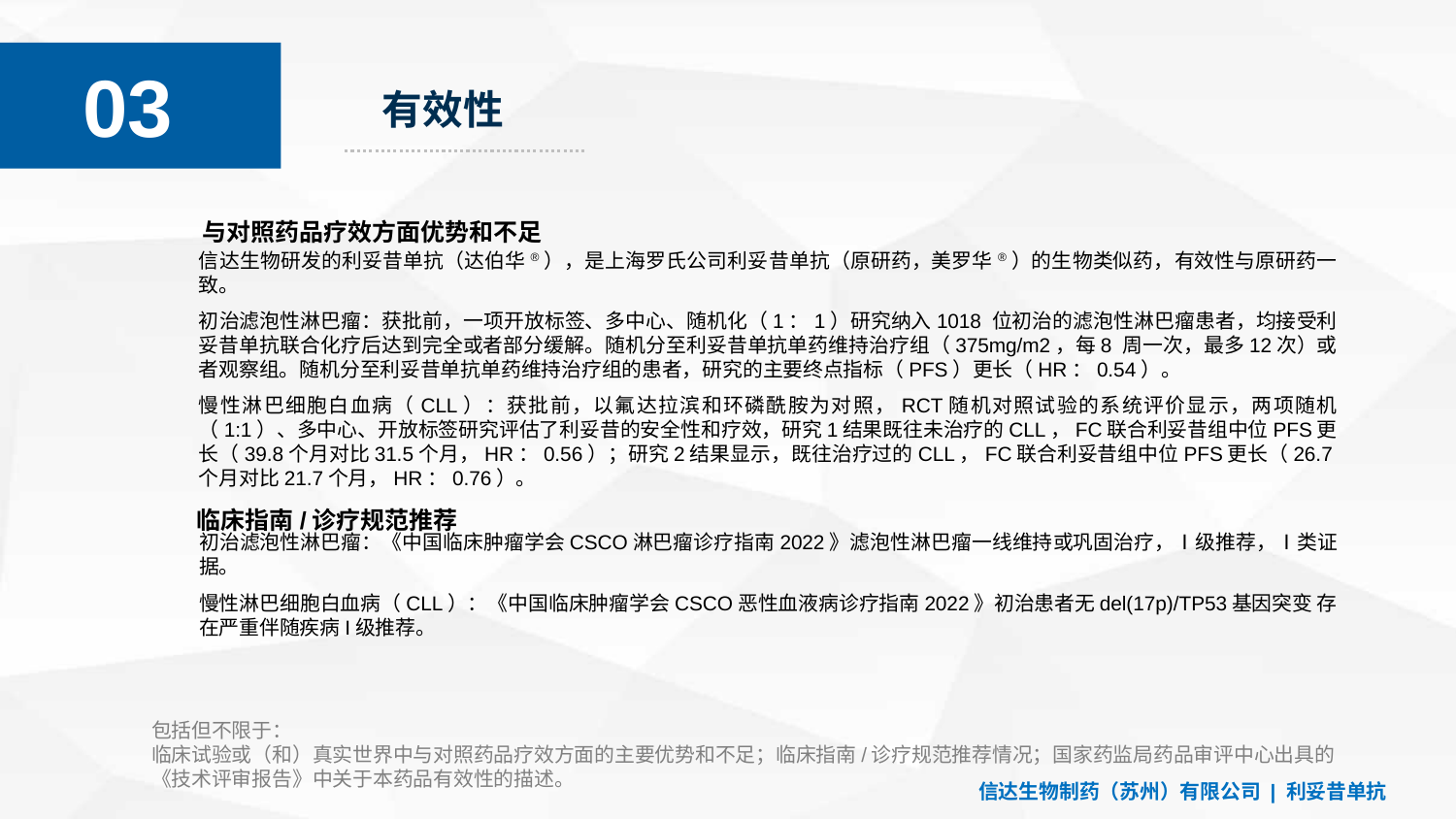

03
01
有效性
与对照药品疗效方面优势和不足
信达生物研发的利妥昔单抗（达伯华®），是上海罗氏公司利妥昔单抗（原研药，美罗华®）的生物类似药，有效性与原研药一致。
初治滤泡性淋巴瘤：获批前，一项开放标签、多中心、随机化（1：1）研究纳入1018 位初治的滤泡性淋巴瘤患者，均接受利妥昔单抗联合化疗后达到完全或者部分缓解。随机分至利妥昔单抗单药维持治疗组（375mg/m2，每8 周一次，最多12次）或者观察组。随机分至利妥昔单抗单药维持治疗组的患者，研究的主要终点指标（PFS）更长（HR：0.54）。
慢性淋巴细胞白血病（CLL）：获批前，以氟达拉滨和环磷酰胺为对照，RCT随机对照试验的系统评价显示，两项随机（1:1）、多中心、开放标签研究评估了利妥昔的安全性和疗效，研究1结果既往未治疗的CLL，FC联合利妥昔组中位PFS更长（39.8个月对比31.5个月，HR：0.56）；研究2结果显示，既往治疗过的CLL，FC联合利妥昔组中位PFS更长（26.7个月对比21.7个月，HR：0.76）。

临床指南/诊疗规范推荐
初治滤泡性淋巴瘤：《中国临床肿瘤学会CSCO淋巴瘤诊疗指南2022》滤泡性淋巴瘤一线维持或巩固治疗，Ⅰ级推荐，Ⅰ类证据。
慢性淋巴细胞白血病（CLL）：《中国临床肿瘤学会CSCO恶性血液病诊疗指南2022》初治患者无del(17p)/TP53基因突变 存在严重伴随疾病I级推荐。

包括但不限于：
临床试验或（和）真实世界中与对照药品疗效方面的主要优势和不足；临床指南/诊疗规范推荐情况；国家药监局药品审评中心出具的《技术评审报告》中关于本药品有效性的描述。
信达生物制药（苏州）有限公司 | 利妥昔单抗